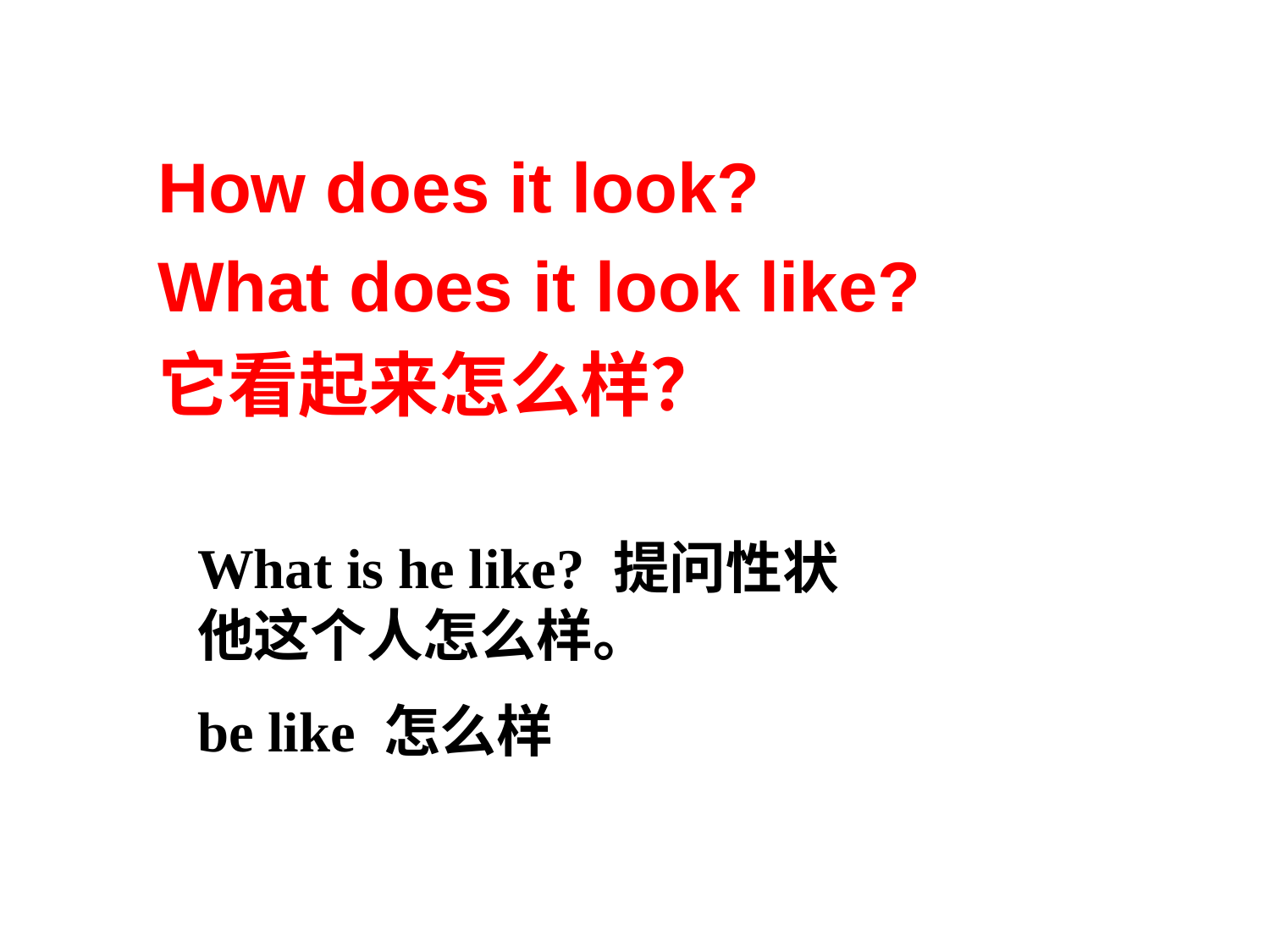

How does it look?
What does it look like?
它看起来怎么样？
What is he like? 提问性状 他这个人怎么样。
be like 怎么样zx.xk